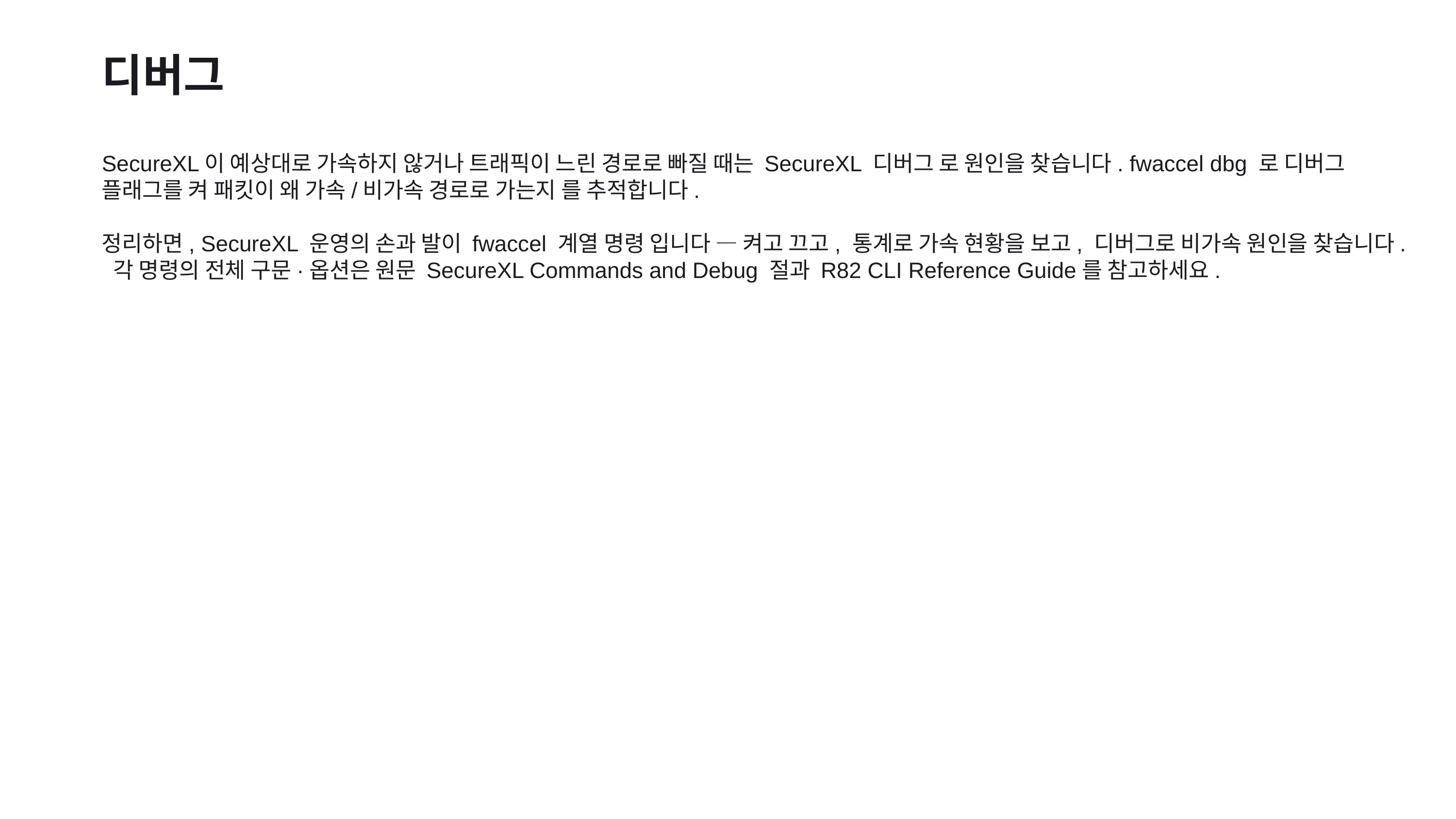

디버그
SecureXL이 예상대로 가속하지 않거나 트래픽이 느린 경로로 빠질 때는 SecureXL 디버그 로 원인을 찾습니다. fwaccel dbg 로 디버그 플래그를 켜 패킷이 왜 가속/비가속 경로로 가는지 를 추적합니다.

정리하면, SecureXL 운영의 손과 발이 fwaccel 계열 명령 입니다 — 켜고 끄고, 통계로 가속 현황을 보고, 디버그로 비가속 원인을 찾습니다. 각 명령의 전체 구문·옵션은 원문 SecureXL Commands and Debug 절과 R82 CLI Reference Guide를 참고하세요.